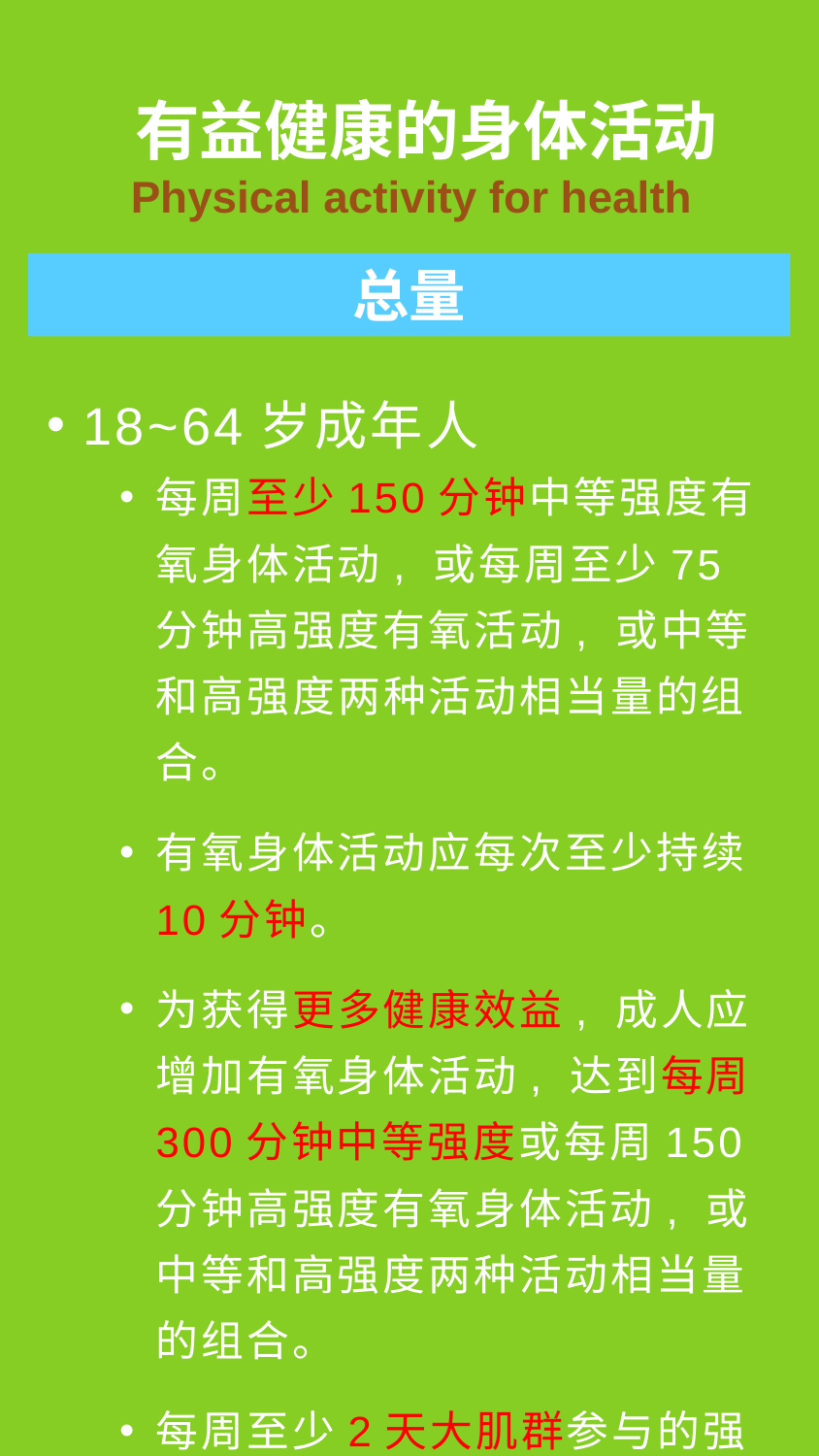

有益健康的身体活动
Physical activity for health
总量

18~64岁成年人
每周至少150分钟中等强度有氧身体活动, 或每周至少75分钟高强度有氧活动, 或中等和高强度两种活动相当量的组合。
有氧身体活动应每次至少持续10分钟。
为获得更多健康效益, 成人应增加有氧身体活动, 达到每周300分钟中等强度或每周150分钟高强度有氧身体活动, 或中等和高强度两种活动相当量的组合。
每周至少2天大肌群参与的强壮肌肉活动。